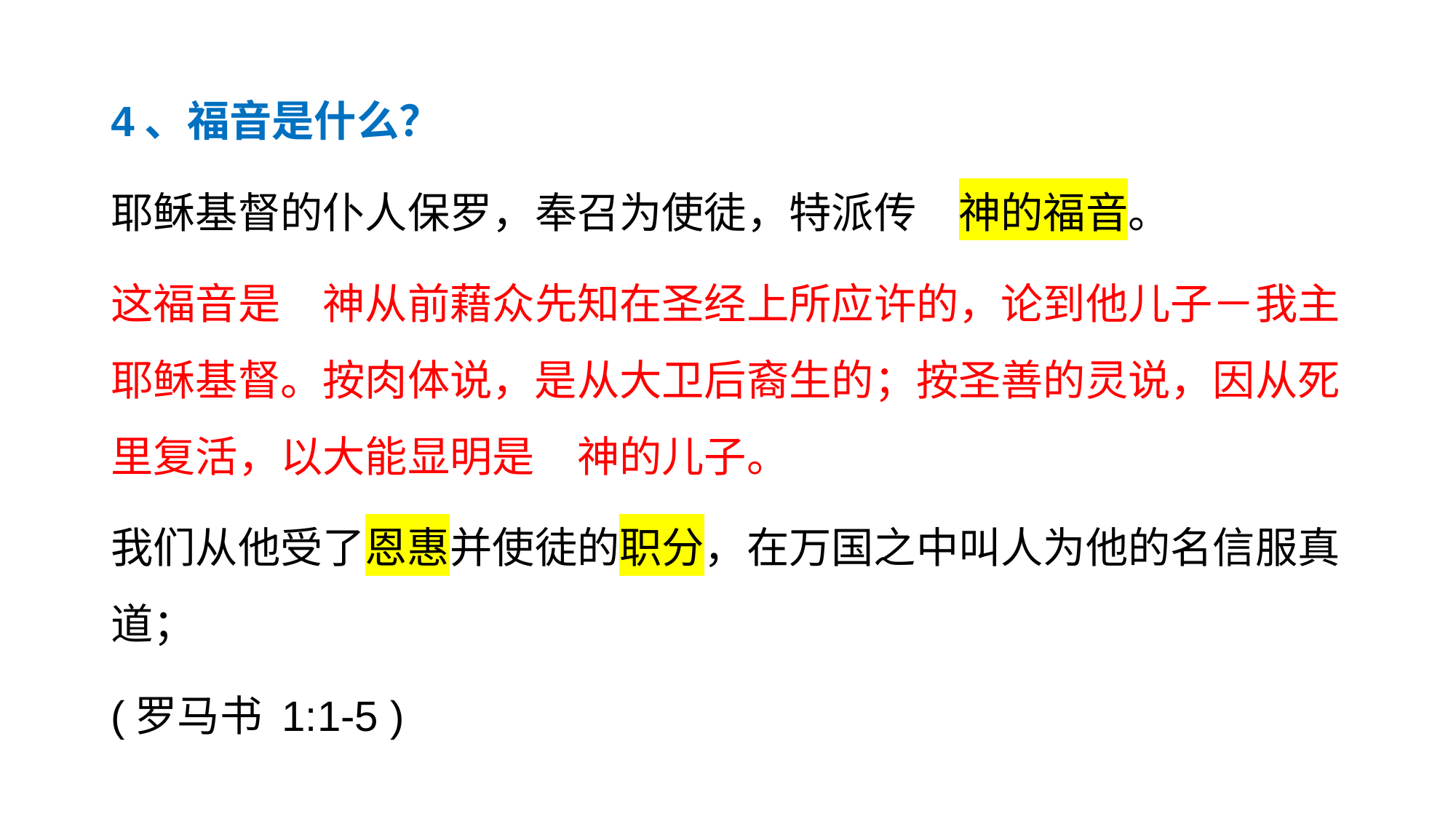

# 4、福音是什么？
耶稣基督的仆人保罗，奉召为使徒，特派传　神的福音。
这福音是　神从前藉众先知在圣经上所应许的，论到他儿子－我主耶稣基督。按肉体说，是从大卫后裔生的；按圣善的灵说，因从死里复活，以大能显明是　神的儿子。
我们从他受了恩惠并使徒的职分，在万国之中叫人为他的名信服真道；
(罗马书 1:1-5 )